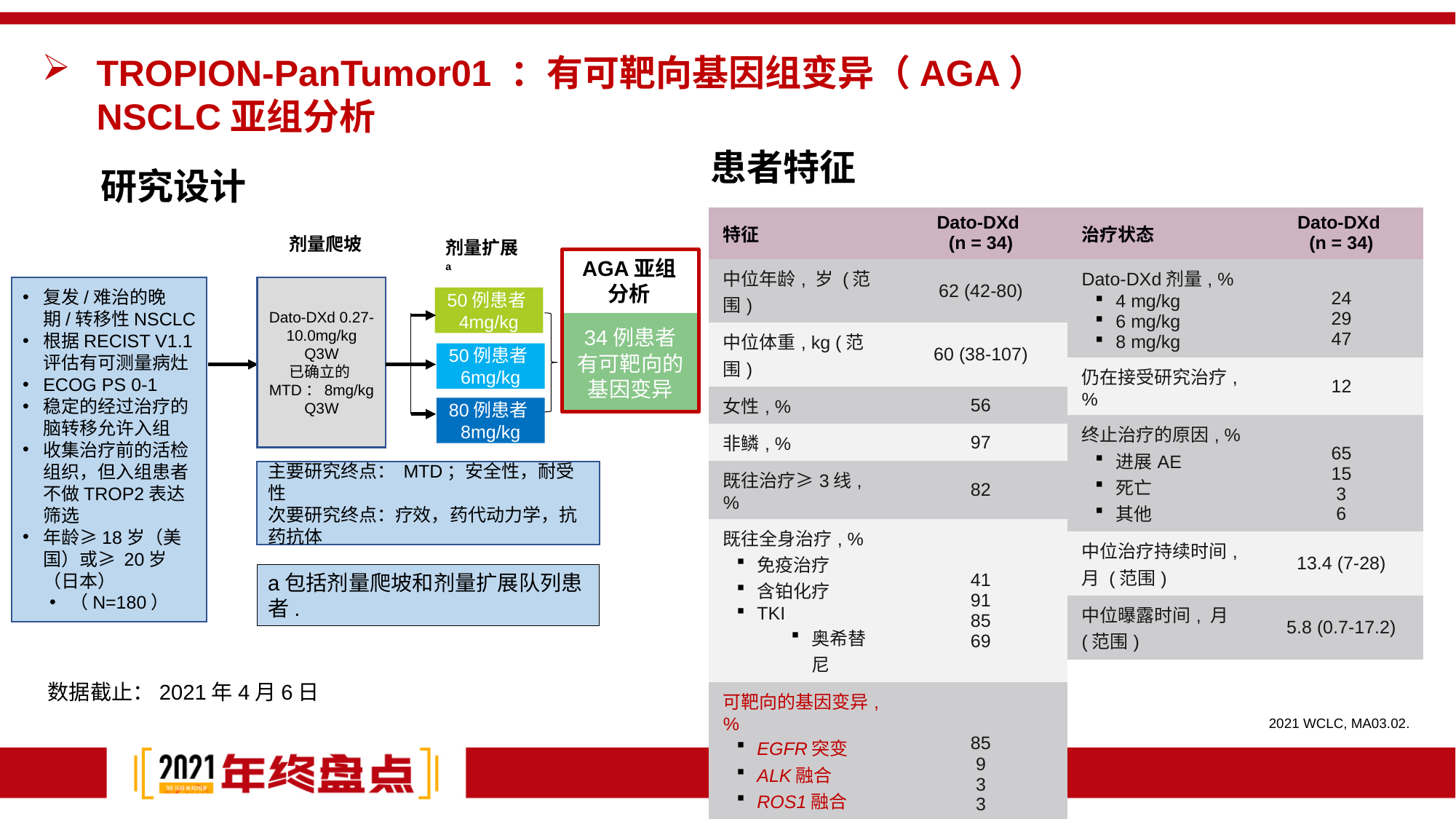

# TROPION-PanTumor01 ：有可靶向基因组变异（AGA）NSCLC亚组分析
患者特征
研究设计
| 特征 | Dato-DXd (n = 34) |
| --- | --- |
| 中位年龄, 岁 (范围) | 62 (42-80) |
| 中位体重, kg (范围) | 60 (38-107) |
| 女性, % | 56 |
| 非鳞, % | 97 |
| 既往治疗≥3线, % | 82 |
| 既往全身治疗, % 免疫治疗 含铂化疗 TKI 奥希替尼 | 41 91 85 69 |
| 可靶向的基因变异, % EGFR突变 ALK融合 ROS1融合 RET融合 | 85 9 3 3 |
| 治疗状态 | Dato-DXd (n = 34) |
| --- | --- |
| Dato-DXd剂量, % 4 mg/kg 6 mg/kg 8 mg/kg | 24 29 47 |
| 仍在接受研究治疗, % | 12 |
| 终止治疗的原因, % 进展AE 死亡 其他 | 65 15 3 6 |
| 中位治疗持续时间, 月 (范围) | 13.4 (7-28) |
| 中位曝露时间, 月 (范围) | 5.8 (0.7-17.2) |
剂量爬坡
剂量扩展a
AGA亚组分析
复发/难治的晚期/转移性NSCLC
根据RECIST V1.1评估有可测量病灶
ECOG PS 0-1
稳定的经过治疗的脑转移允许入组
收集治疗前的活检组织，但入组患者不做TROP2表达筛选
年龄≥18岁（美国）或≥ 20岁（日本）
（N=180）
Dato-DXd 0.27-10.0mg/kg Q3W
已确立的MTD：8mg/kg Q3W
50例患者4mg/kg

34例患者有可靶向的基因变异
50例患者6mg/kg
80例患者8mg/kg
主要研究终点： MTD；安全性，耐受性
次要研究终点：疗效，药代动力学，抗药抗体
a包括剂量爬坡和剂量扩展队列患者.

数据截止：2021年4月6日
2021 WCLC, MA03.02.